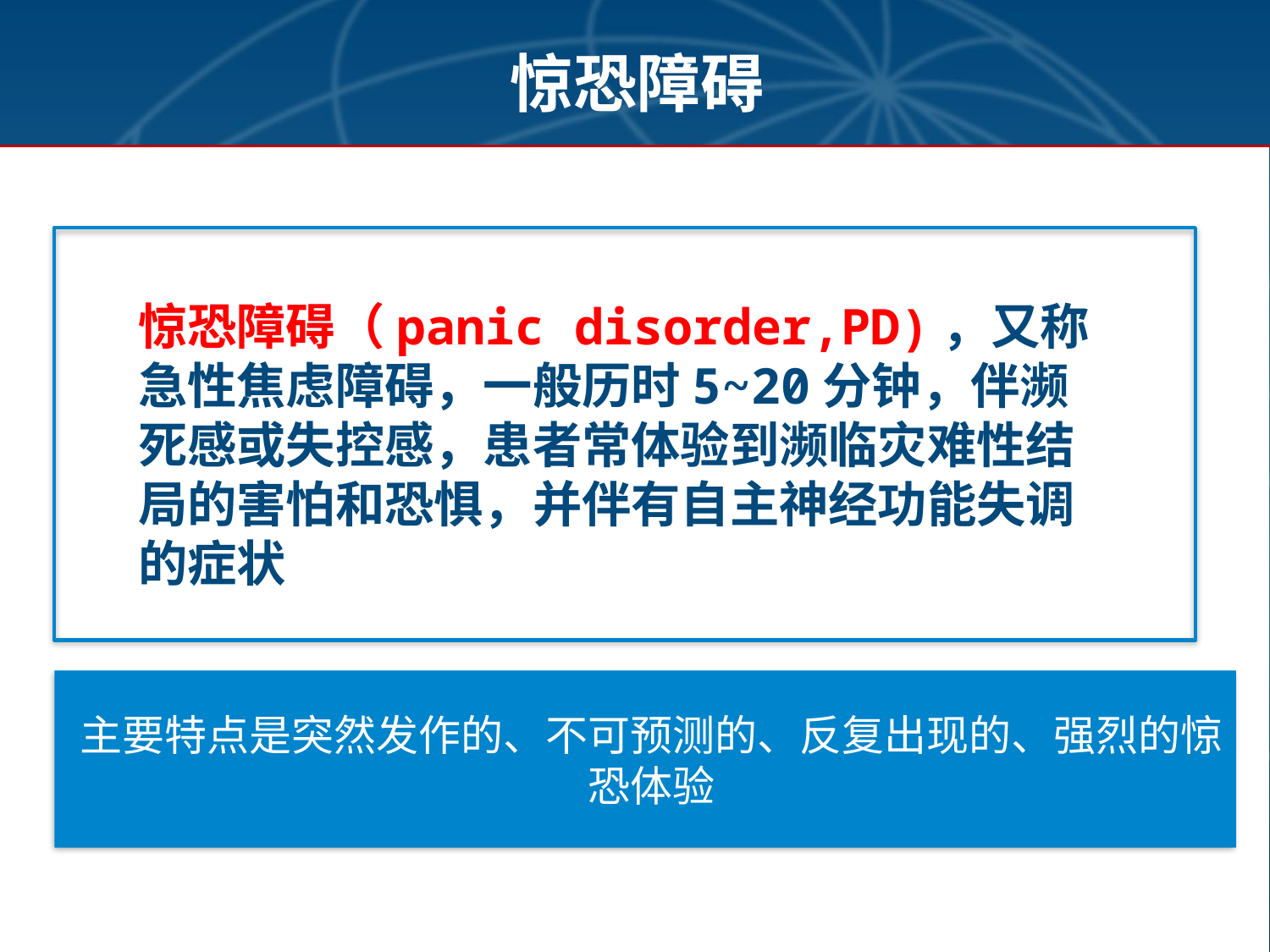

惊恐障碍

惊恐障碍（panic disorder,PD)，又称急性焦虑障碍，一般历时5~20分钟，伴濒死感或失控感，患者常体验到濒临灾难性结局的害怕和恐惧，并伴有自主神经功能失调的症状
主要特点是突然发作的、不可预测的、反复出现的、强烈的惊恐体验